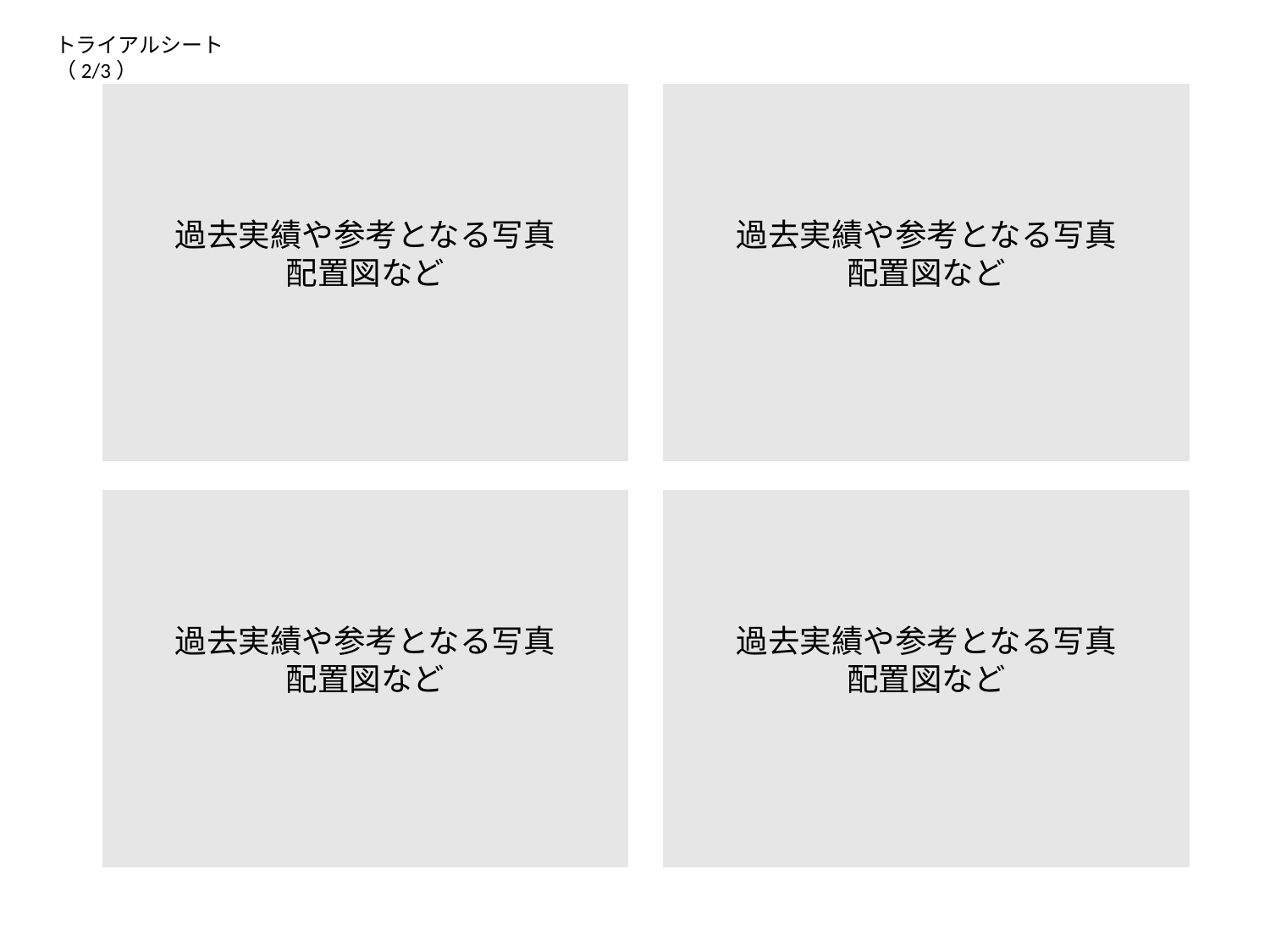

トライアルシート（2/3）
過去実績や参考となる写真
配置図など

過去実績や参考となる写真
配置図など

過去実績や参考となる写真
配置図など

過去実績や参考となる写真
配置図など